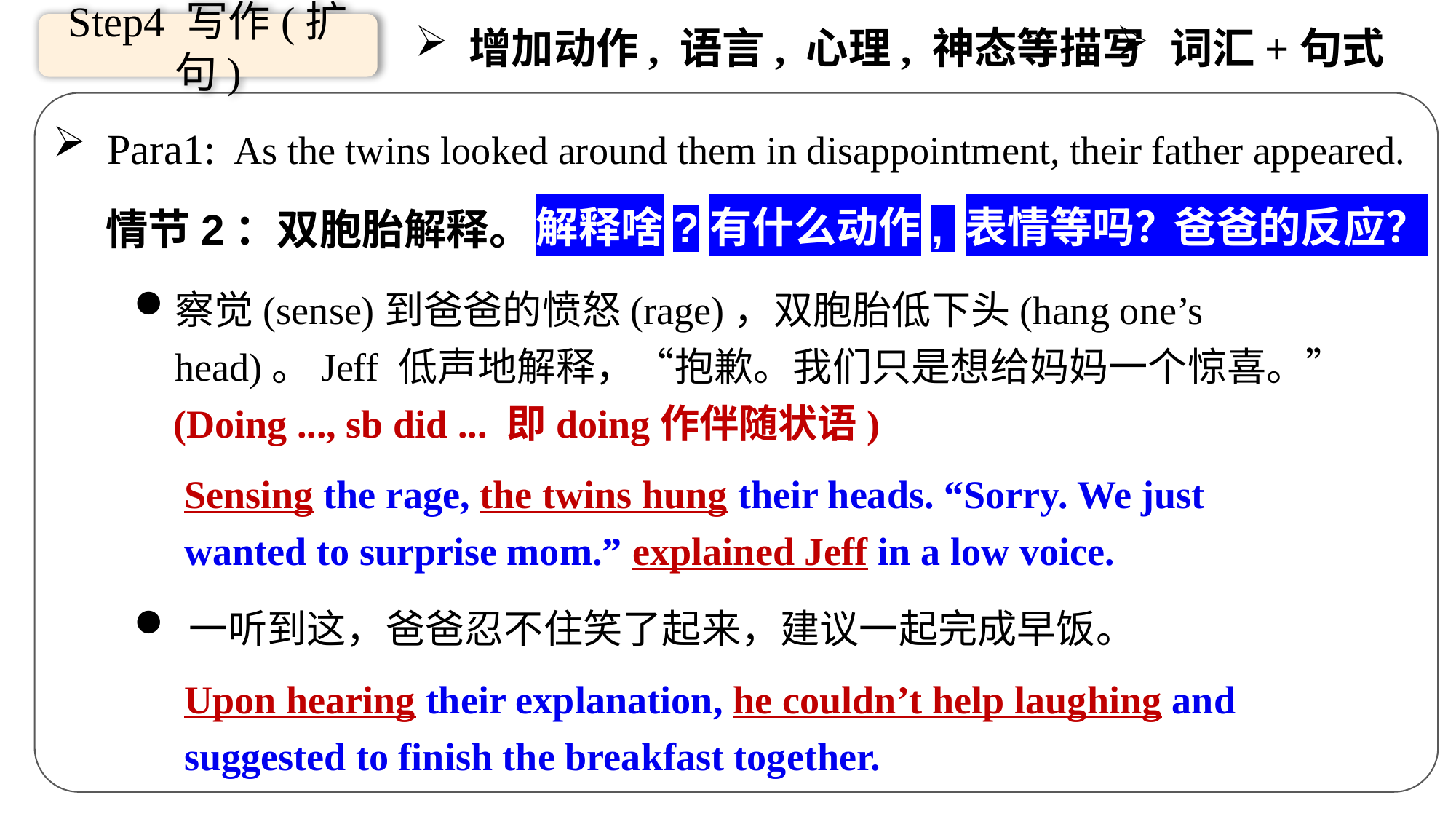

Step4 写作(扩句)
 增加动作, 语言, 心理, 神态等描写
 词汇+句式

Para1:  As the twins looked around them in disappointment, their father appeared.
爸爸的反应？
解释啥?有什么动作, 表情等吗？
情节2：双胞胎解释。
察觉(sense)到爸爸的愤怒(rage)，双胞胎低下头(hang one’s head)。Jeff 低声地解释，“抱歉。我们只是想给妈妈一个惊喜。”
    (Doing ..., sb did ... 即doing作伴随状语)
Sensing the rage, the twins hung their heads. “Sorry. We just wanted to surprise mom.” explained Jeff in a low voice.
一听到这，爸爸忍不住笑了起来，建议一起完成早饭。
     (On/Upon doing ..., sb did...)
Upon hearing their explanation, he couldn’t help laughing and suggested to finish the breakfast together.